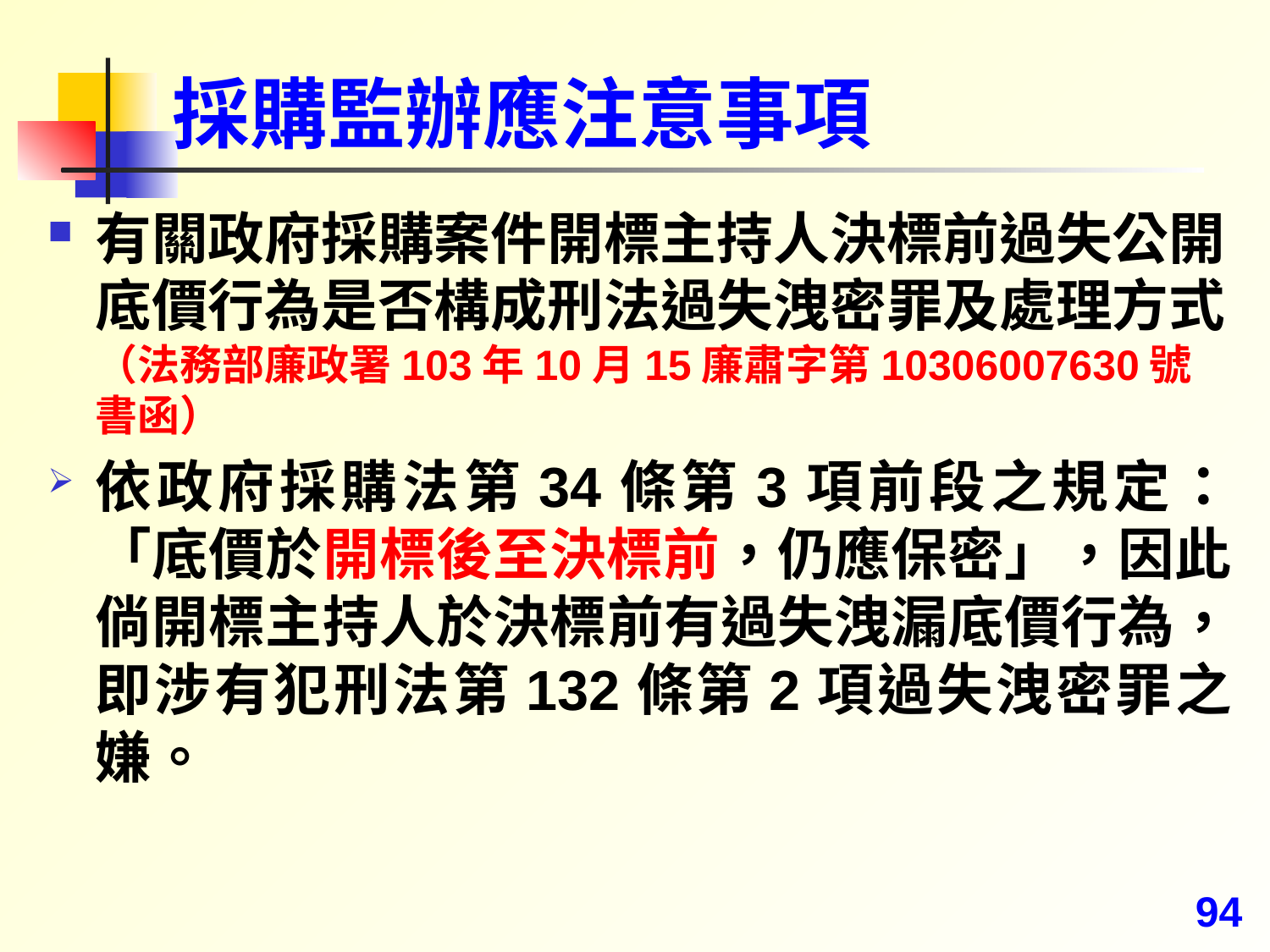

# 採購監辦應注意事項
有關政府採購案件開標主持人決標前過失公開底價行為是否構成刑法過失洩密罪及處理方式（法務部廉政署103年10月15廉肅字第10306007630號書函）
依政府採購法第34條第3項前段之規定：「底價於開標後至決標前，仍應保密」，因此倘開標主持人於決標前有過失洩漏底價行為，即涉有犯刑法第132條第2項過失洩密罪之嫌。
94